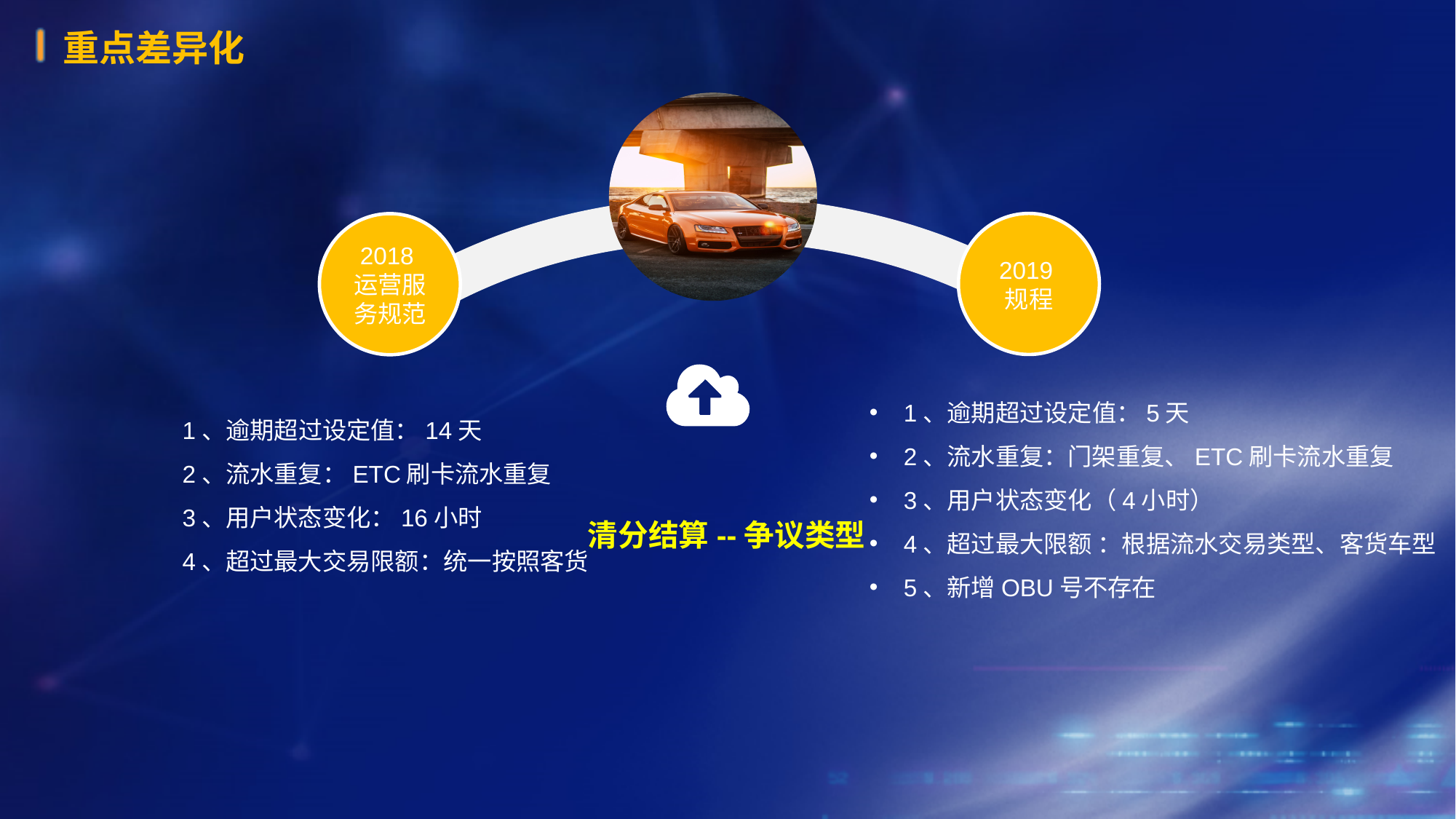

重点差异化

2019规程
2018运营服务规范

1、逾期超过设定值：5天
2、流水重复：门架重复、ETC刷卡流水重复
3、用户状态变化（4小时）
4、超过最大限额 ：根据流水交易类型、客货车型
5、新增OBU号不存在
1、逾期超过设定值：14天
2、流水重复：ETC刷卡流水重复
3、用户状态变化：16小时
4、超过最大交易限额：统一按照客货

清分结算--争议类型